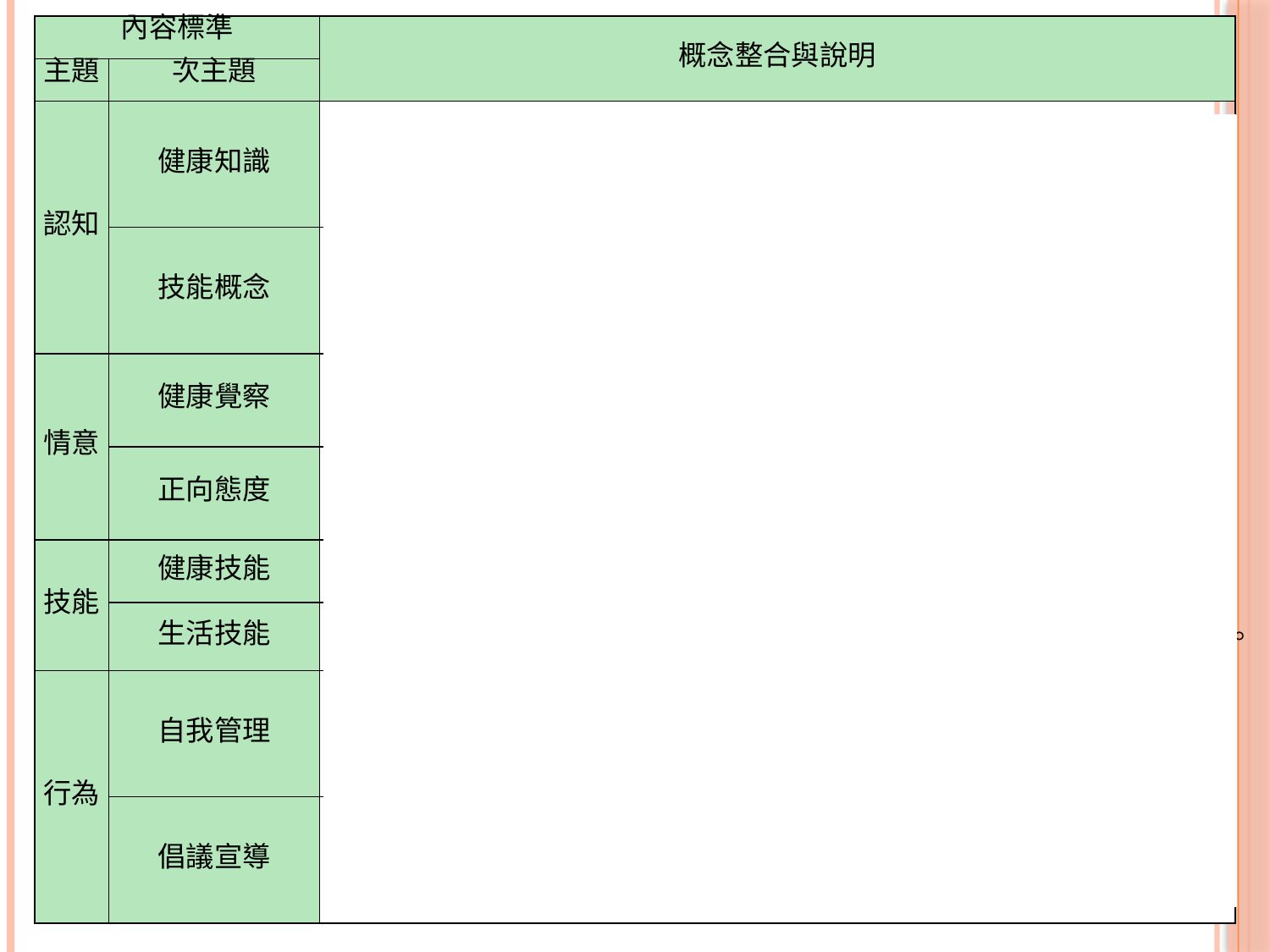

| 內容標準 |  | 概念整合與說明 |
| --- | --- | --- |
| 主題 | 次主題 |  |
| 認知 | 健康知識 | 能認識全人健康(total well-being)概念與其多層次意義，瞭解各健康議題知識內涵，描述行為與健康之間的關聯性與提出看法。 |
|  | 技能概念 | 能理解健康生活技能的概念，認識健康自我管理的生活型態，提出促進健康生活品質的策略或行動。 |
| 情意 | 健康覺察 | 能關心健康議題與影響健康相關的因素，體察在健康方面對自我內在想法的影響。 |
|  | 正向態度 | 能培養個人的健康信念，形塑健康價值觀，以建立個人生活情境中的自我效能。 |
| 技能 | 健康技能 | 能操作健康相關技能以達成維護健康的目標。 |
|  | 生活技能 | 能演練自我調適、人際溝通互動、決策與批判的技能，以解決健康問題。 |
| 行為 | 自我管理 | 能運用健康資訊、產品與服務，在過程中能自我監督與反省修正，表現出促進健康及減少健康風險的行為。 |
|  | 倡議宣導 | 為增進群體的健康，能表明自己促進健康的立場，展現出對他人健康行為的影響力。 |